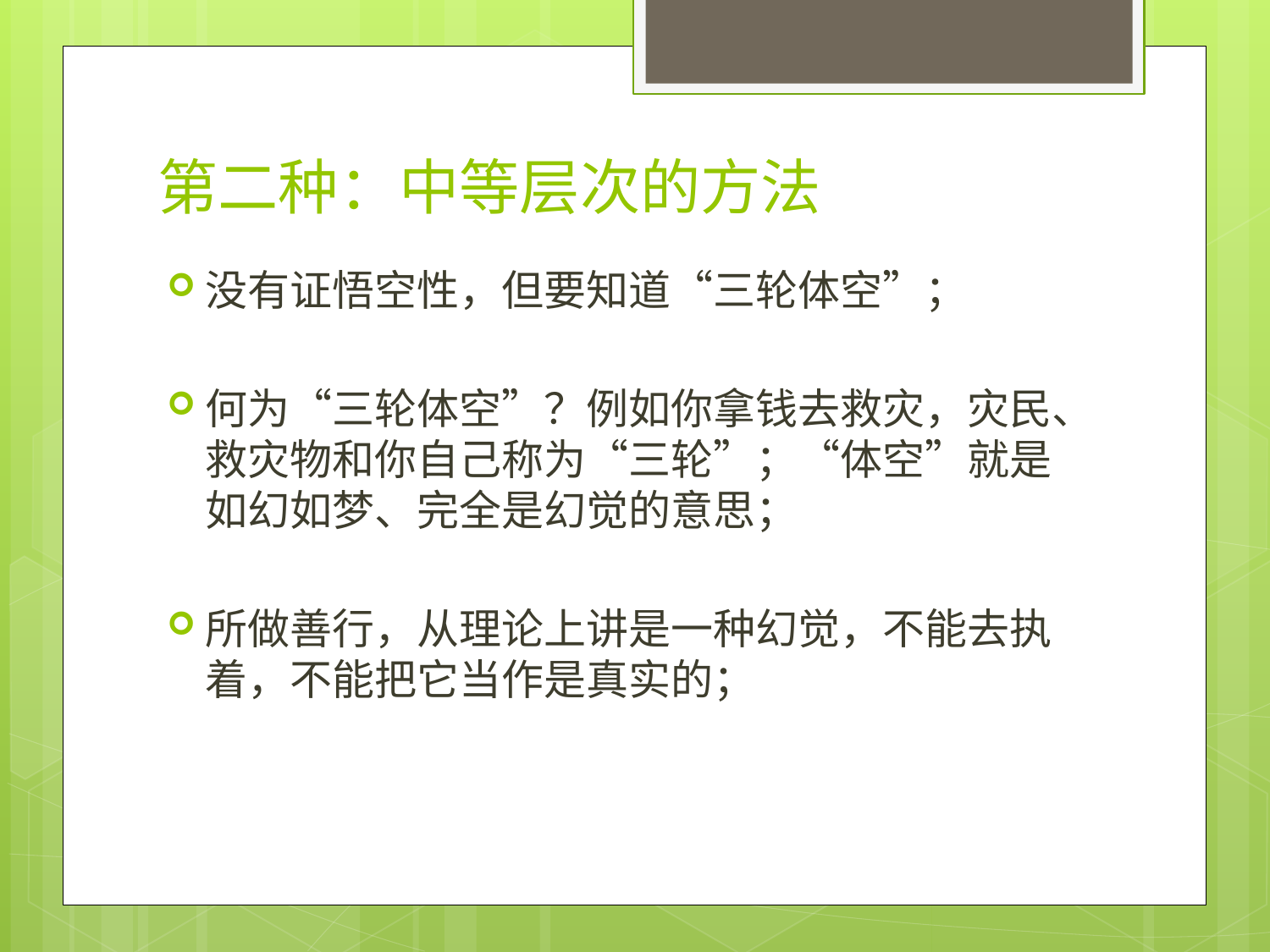

# 第二种：中等层次的方法
没有证悟空性，但要知道“三轮体空”；

何为“三轮体空”？例如你拿钱去救灾，灾民、救灾物和你自己称为“三轮”；“体空”就是如幻如梦、完全是幻觉的意思；

所做善行，从理论上讲是一种幻觉，不能去执着，不能把它当作是真实的；